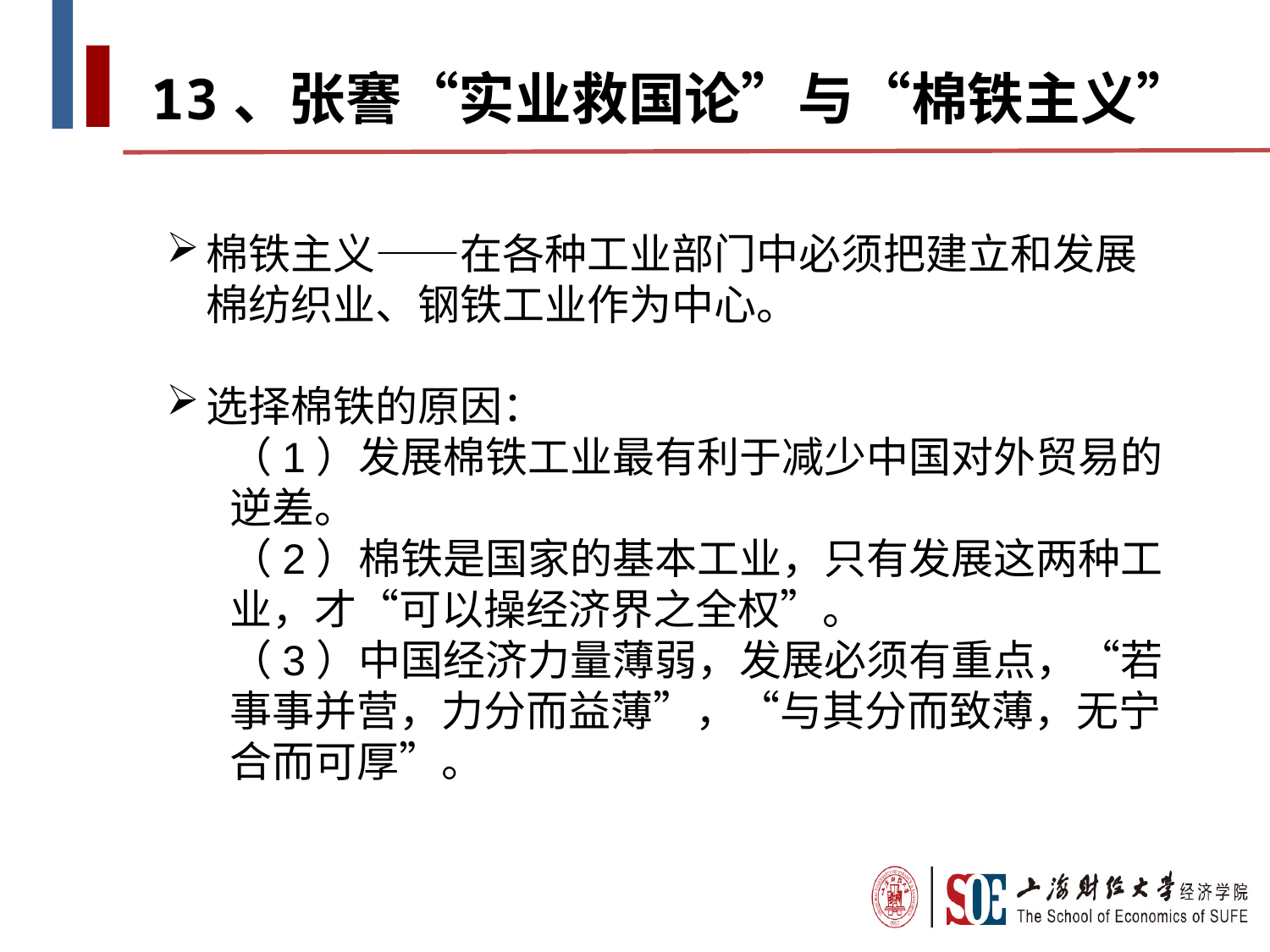

13、张謇“实业救国论”与“棉铁主义”

棉铁主义——在各种工业部门中必须把建立和发展棉纺织业、钢铁工业作为中心。

选择棉铁的原因：
（1）发展棉铁工业最有利于减少中国对外贸易的逆差。
（2）棉铁是国家的基本工业，只有发展这两种工业，才“可以操经济界之全权”。
（3）中国经济力量薄弱，发展必须有重点，“若事事并营，力分而益薄”，“与其分而致薄，无宁合而可厚”。